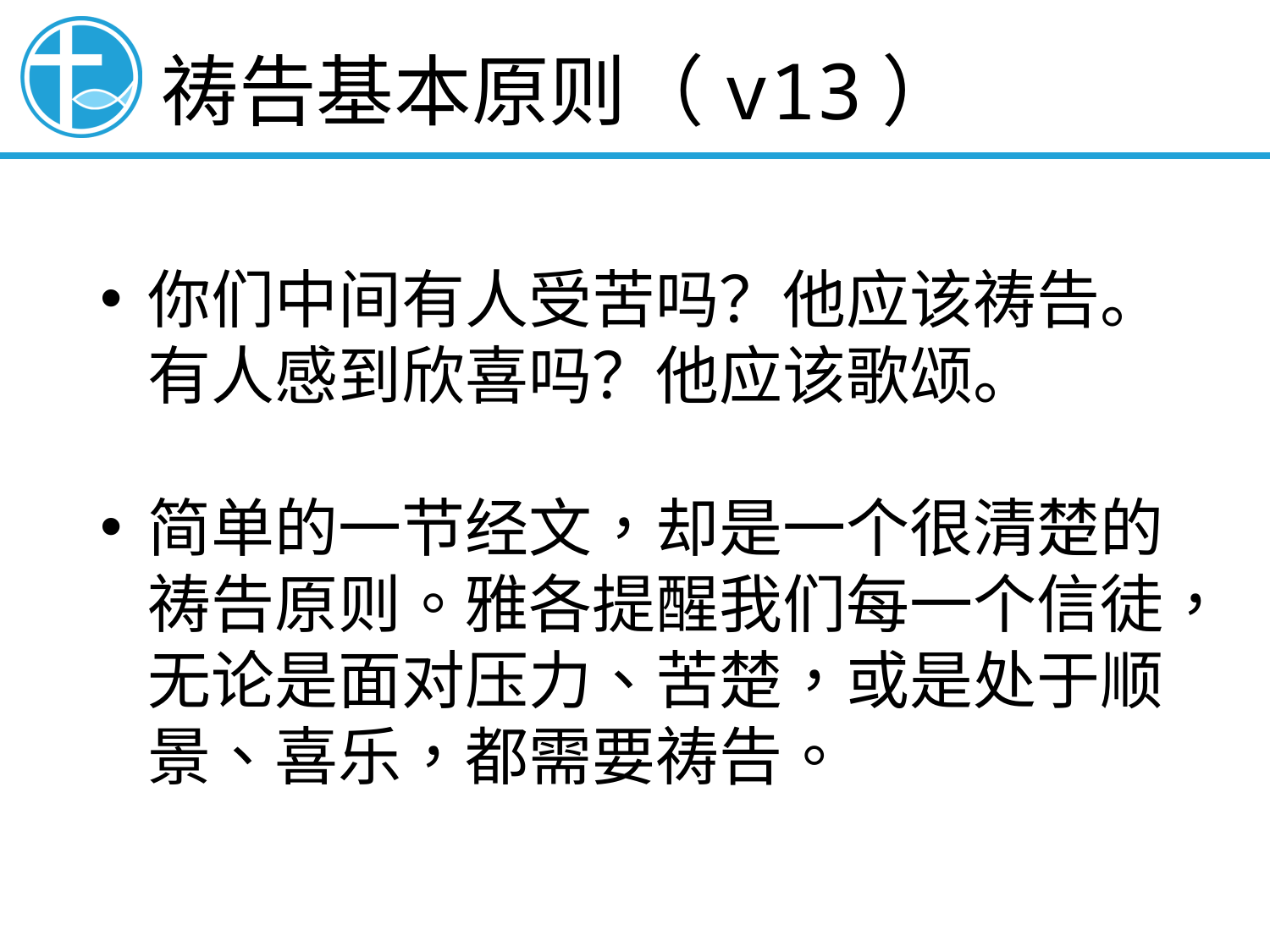

# 祷告基本原则（v13）
你们中间有人受苦吗？他应该祷告。有人感到欣喜吗？他应该歌颂。

简单的一节经文，却是一个很清楚的祷告原则。雅各提醒我们每一个信徒，无论是面对压力、苦楚，或是处于顺景、喜乐，都需要祷告。